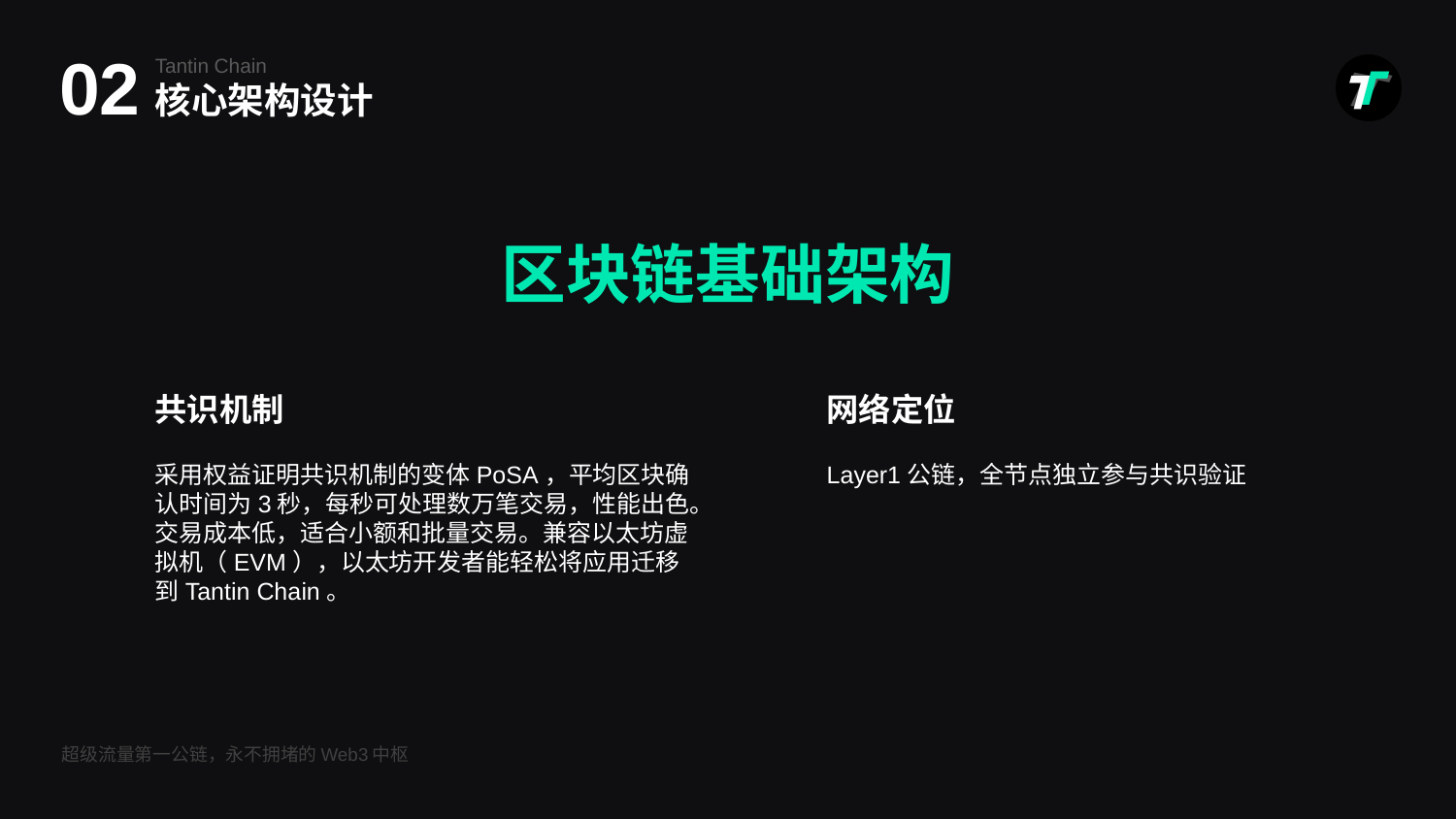

02
Tantin Chain
核心架构设计
区块链基础架构
共识机制
网络定位
采用权益证明共识机制的变体PoSA，平均区块确认时间为3秒，每秒可处理数万笔交易，性能出色。交易成本低，适合小额和批量交易。兼容以太坊虚拟机（EVM），以太坊开发者能轻松将应用迁移到Tantin Chain。
Layer1公链，全节点独立参与共识验证